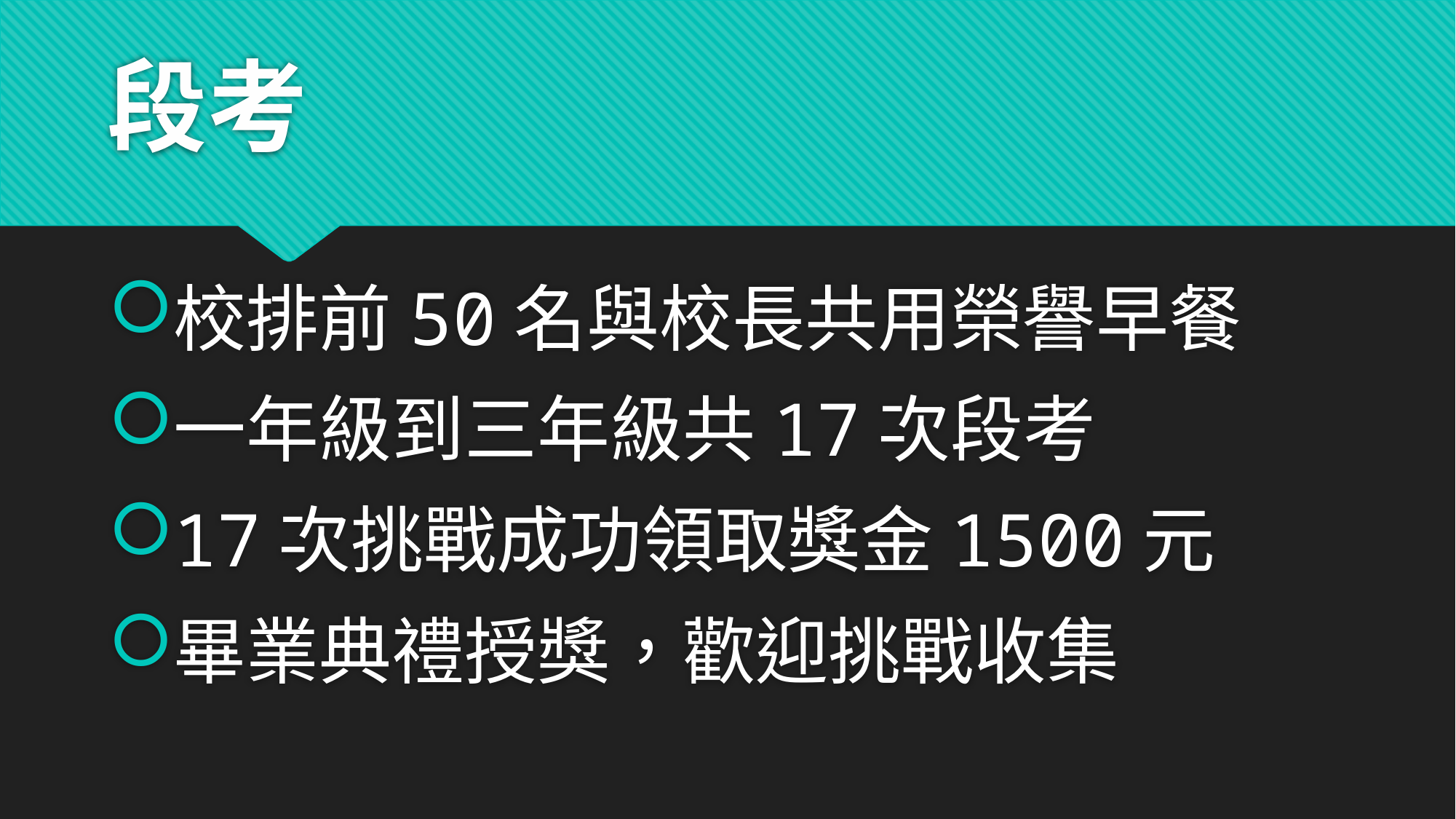

# 段考
校排前50名與校長共用榮譽早餐
一年級到三年級共17次段考
17次挑戰成功領取獎金1500元
畢業典禮授獎，歡迎挑戰收集